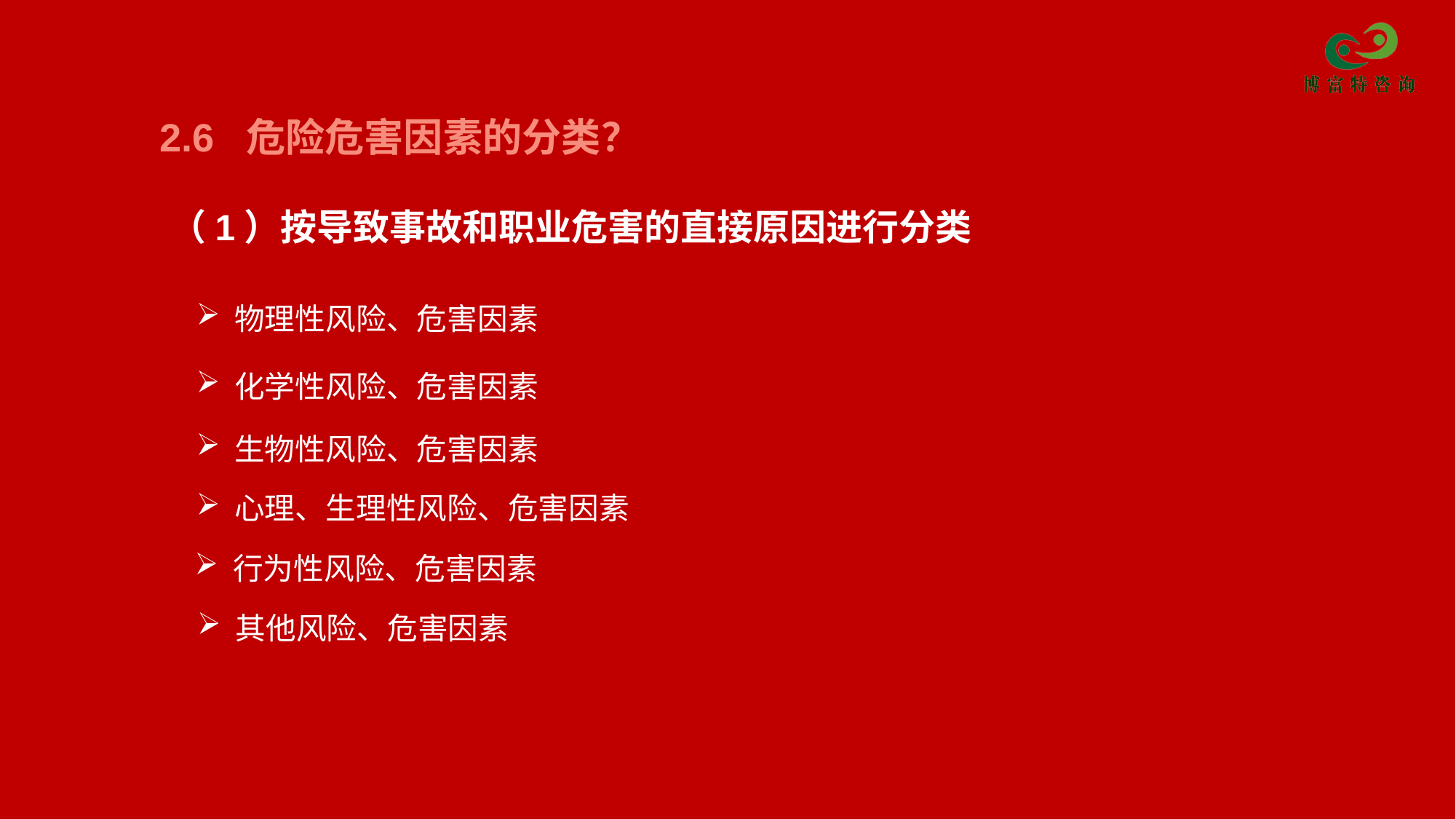

2.6  危险危害因素的分类？
（1）按导致事故和职业危害的直接原因进行分类
 物理性风险、危害因素
 化学性风险、危害因素
 生物性风险、危害因素
 心理、生理性风险、危害因素
 行为性风险、危害因素
 其他风险、危害因素